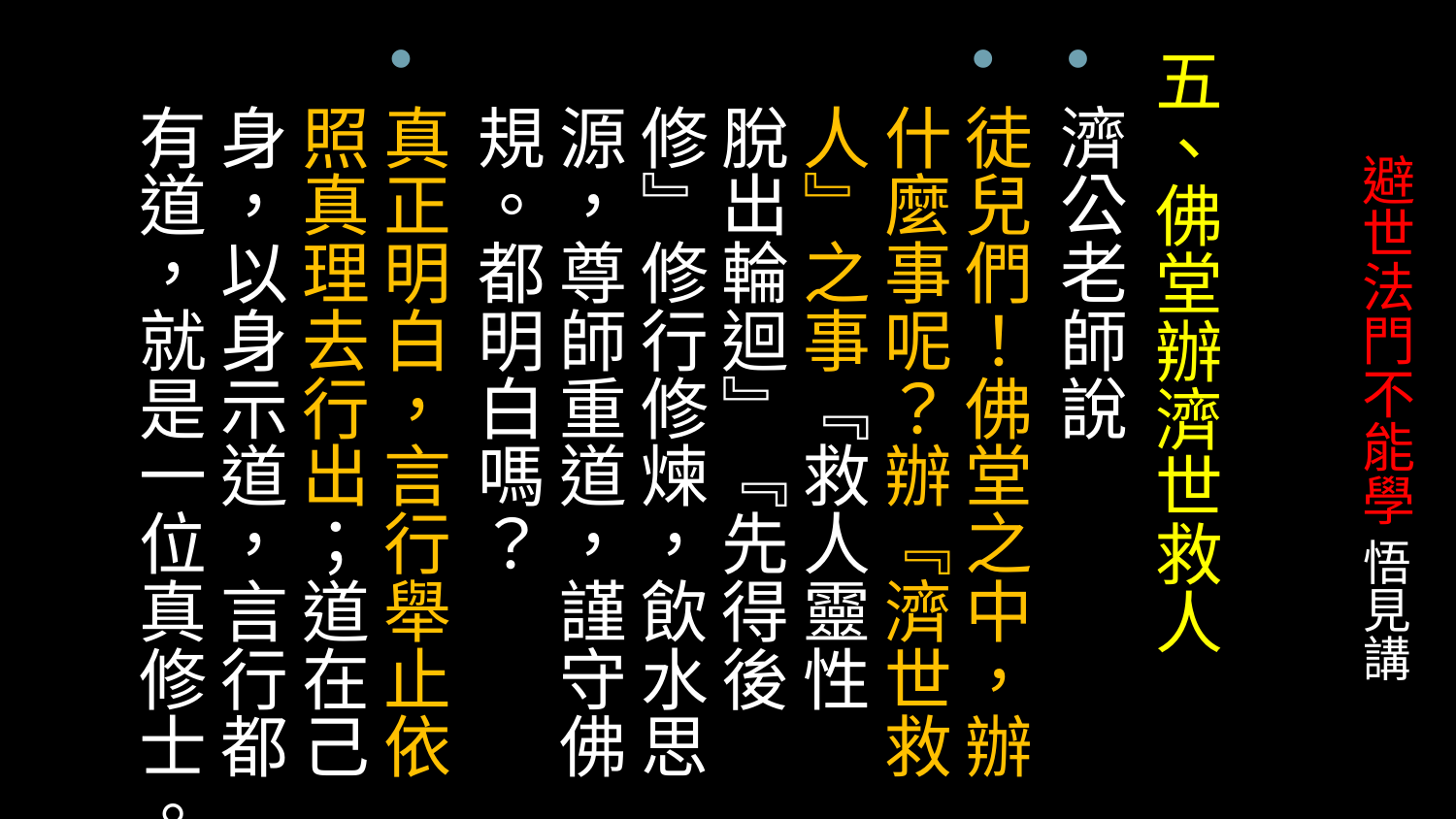

五、佛堂辦濟世救人
濟公老師說
徒兒們！佛堂之中，辦什麼事呢？辦『濟世救人』之事『救人靈性 脫出輪迴』『先得後修』修行修煉，飲水思源，尊師重道，謹守佛規。都明白嗎？
真正明白，言行舉止依照真理去行出；道在己身，以身示道，言行都有道，就是一位真修士。

# 避世法門不能學 悟見講